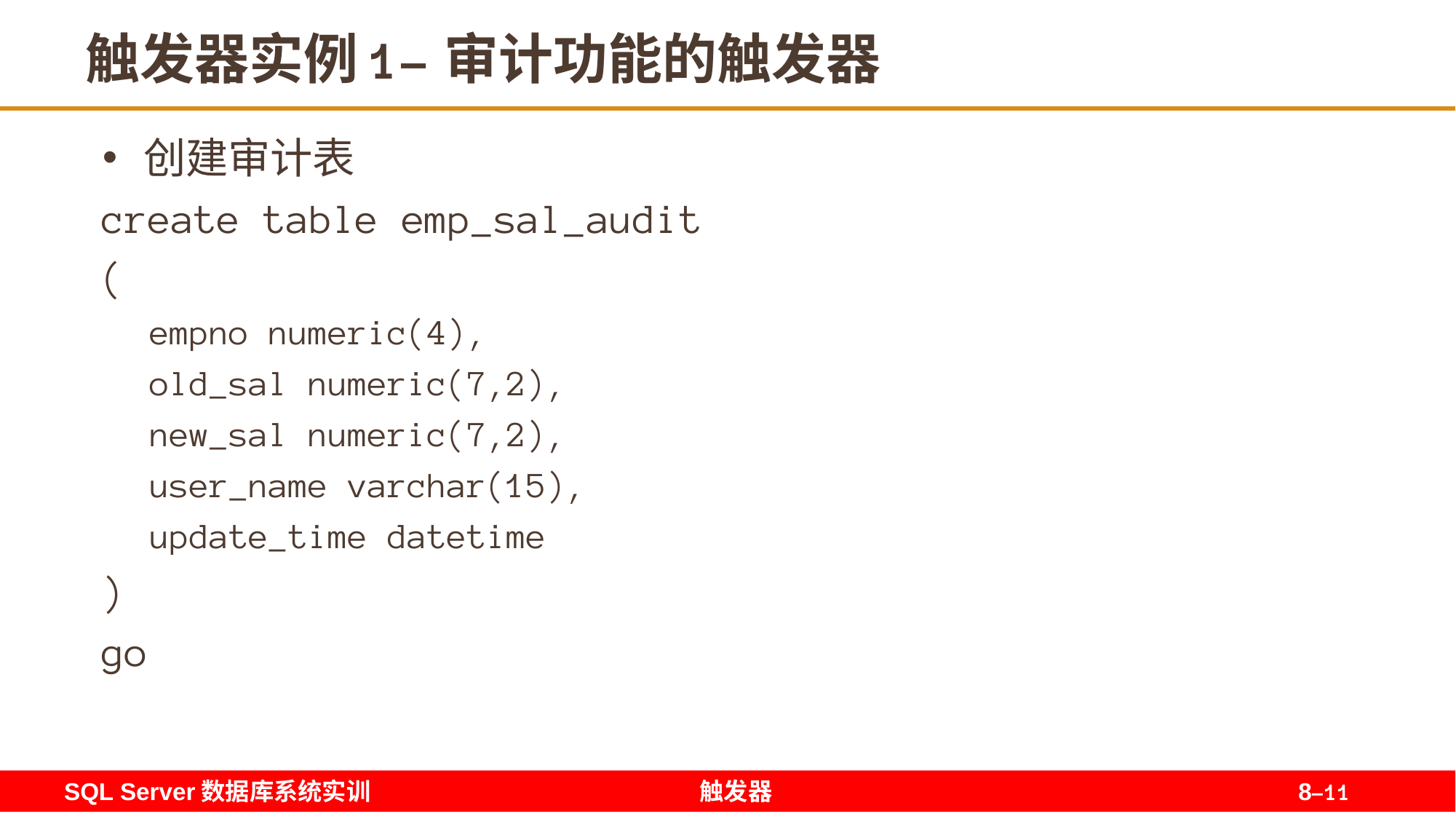

11
# 触发器实例1-审计功能的触发器
创建审计表
create table emp_sal_audit
(
empno numeric(4),
old_sal numeric(7,2),
new_sal numeric(7,2),
user_name varchar(15),
update_time datetime
)
go